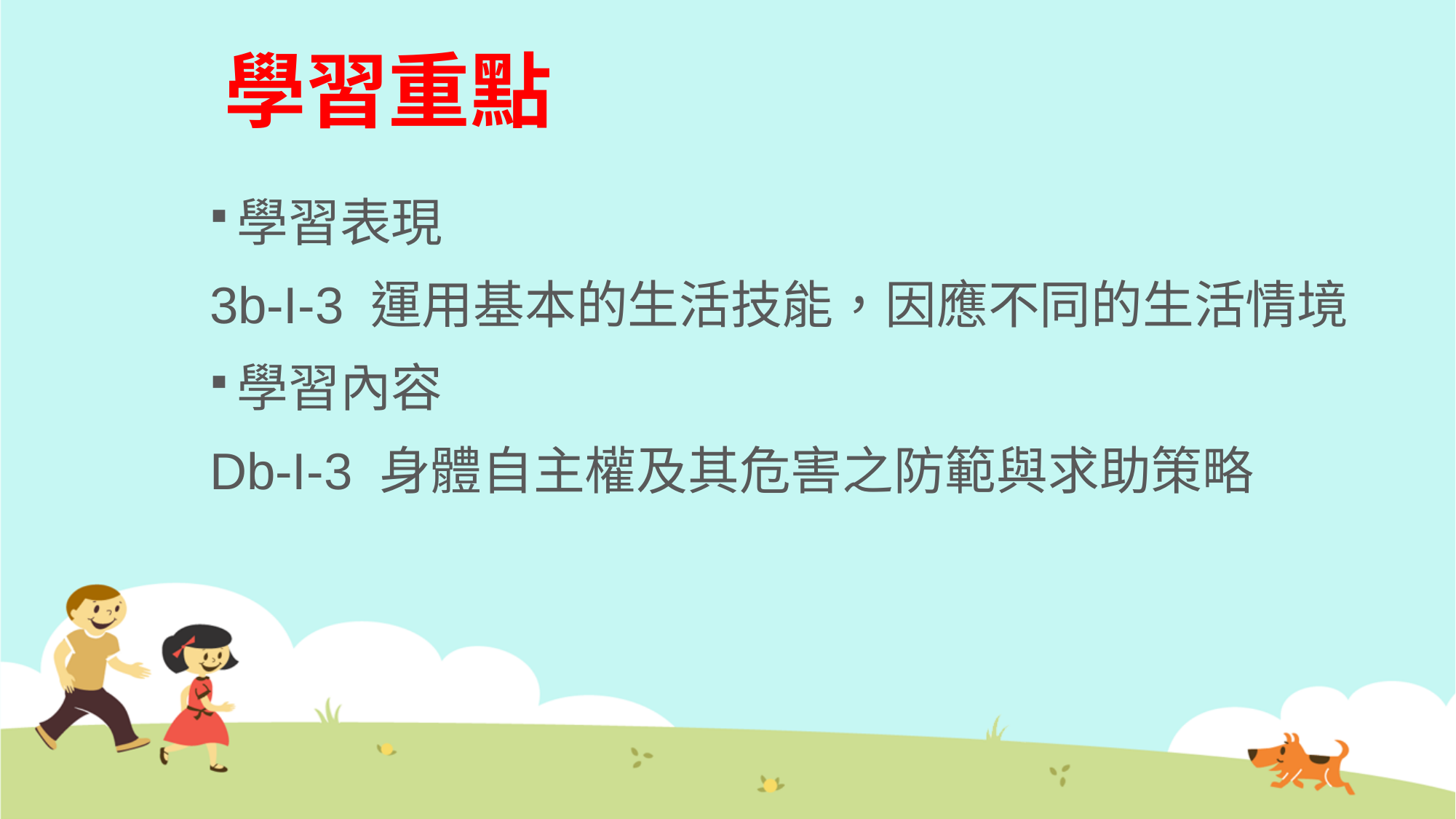

# 學習重點
學習表現
3b-I-3 運用基本的生活技能，因應不同的生活情境
學習內容
Db-I-3 身體自主權及其危害之防範與求助策略